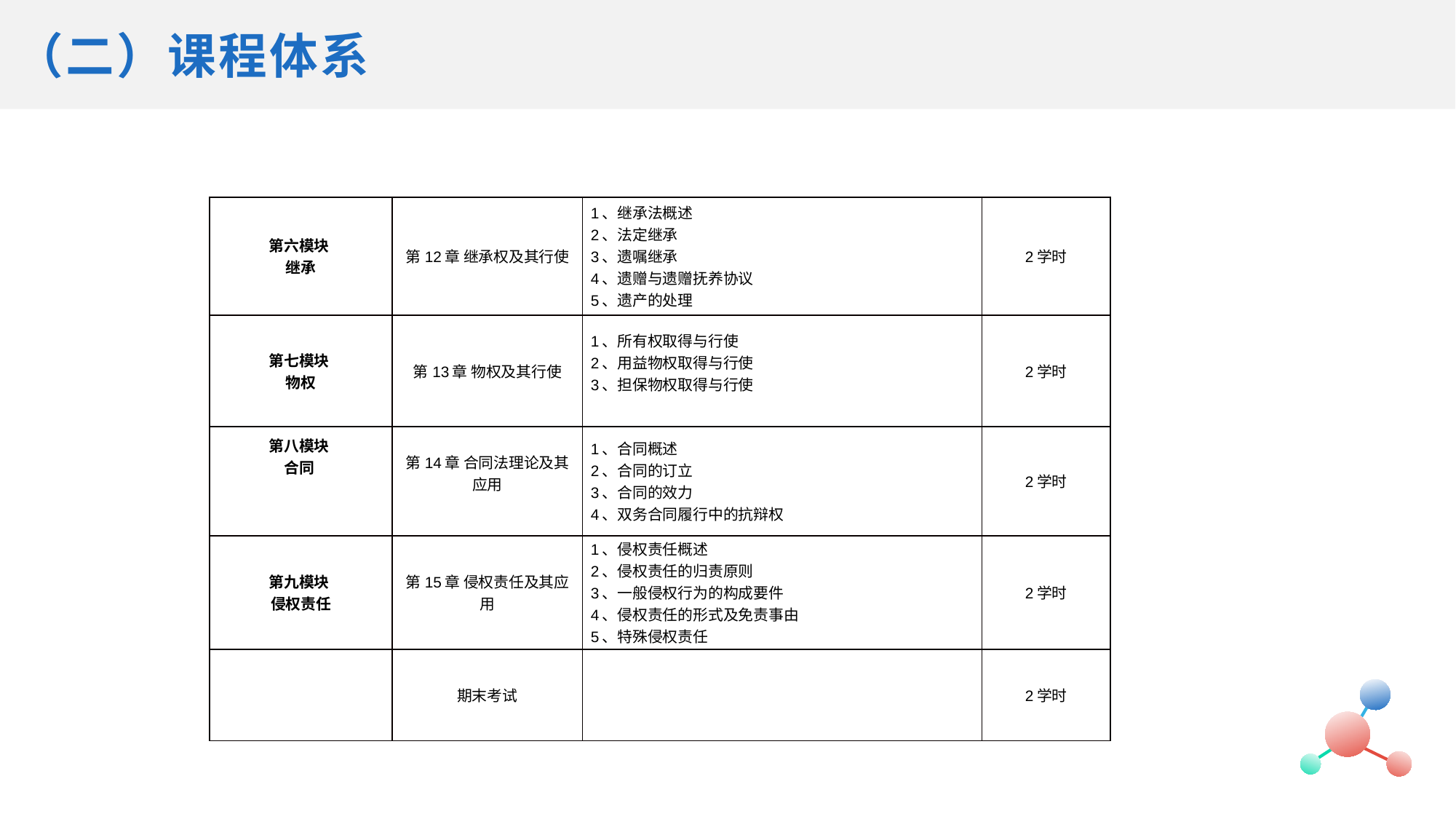

（二）课程体系
| 第六模块 继承 | 第12章 继承权及其行使 | 1、继承法概述 2、法定继承 3、遗嘱继承 4、遗赠与遗赠抚养协议 5、遗产的处理 | 2学时 |
| --- | --- | --- | --- |
| 第七模块 物权 | 第13章 物权及其行使 | 1、所有权取得与行使 2、用益物权取得与行使 3、担保物权取得与行使 | 2学时 |
| 第八模块 合同 | 第14章 合同法理论及其应用 | 1、合同概述 2、合同的订立 3、合同的效力 4、双务合同履行中的抗辩权 | 2学时 |
| 第九模块 侵权责任 | 第15章 侵权责任及其应用 | 1、侵权责任概述 2、侵权责任的归责原则 3、一般侵权行为的构成要件 4、侵权责任的形式及免责事由 5、特殊侵权责任 | 2学时 |
|  | 期末考试 |  | 2学时 |